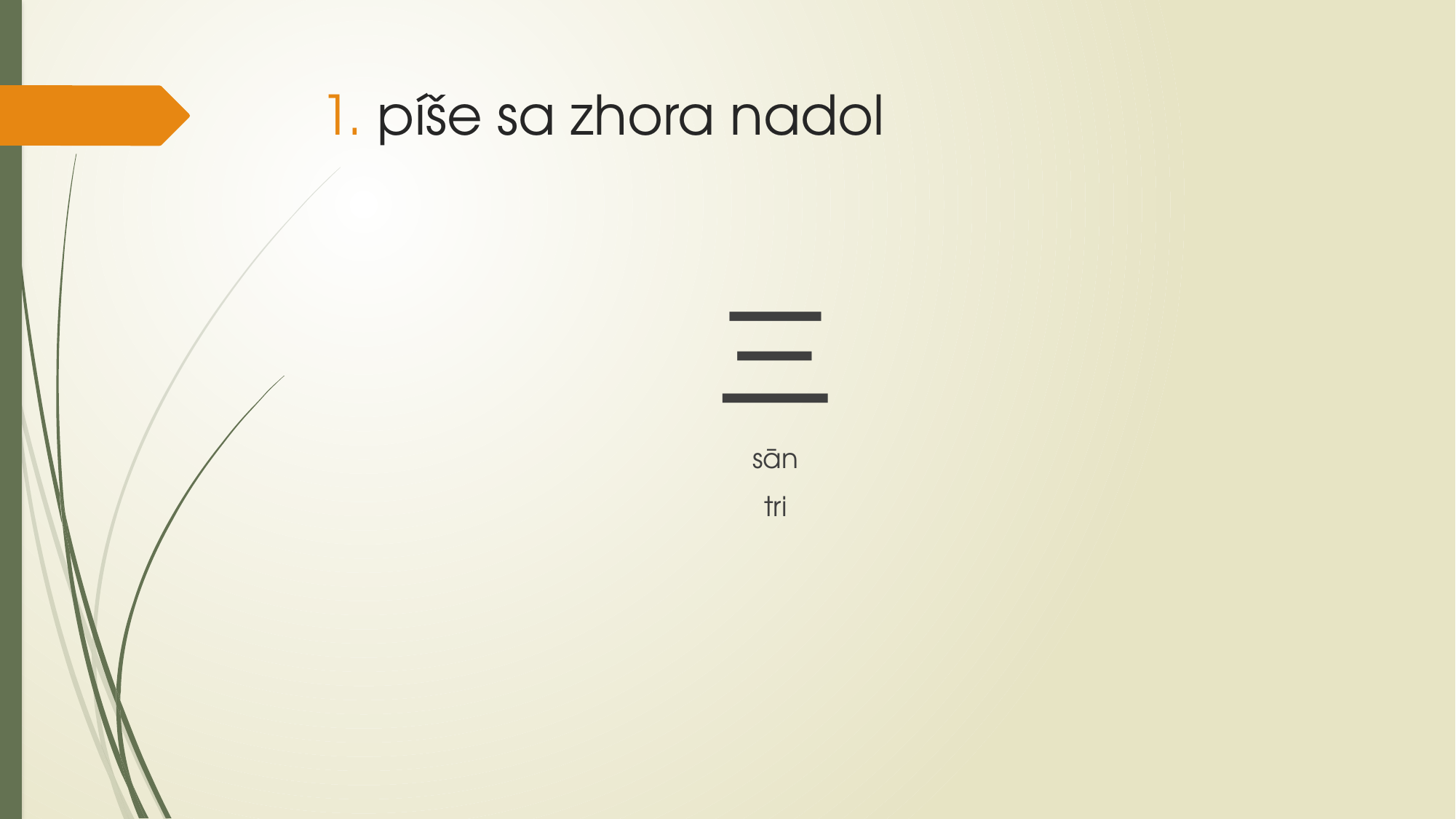

# 1. píše sa zhora nadol
三
sān
tri